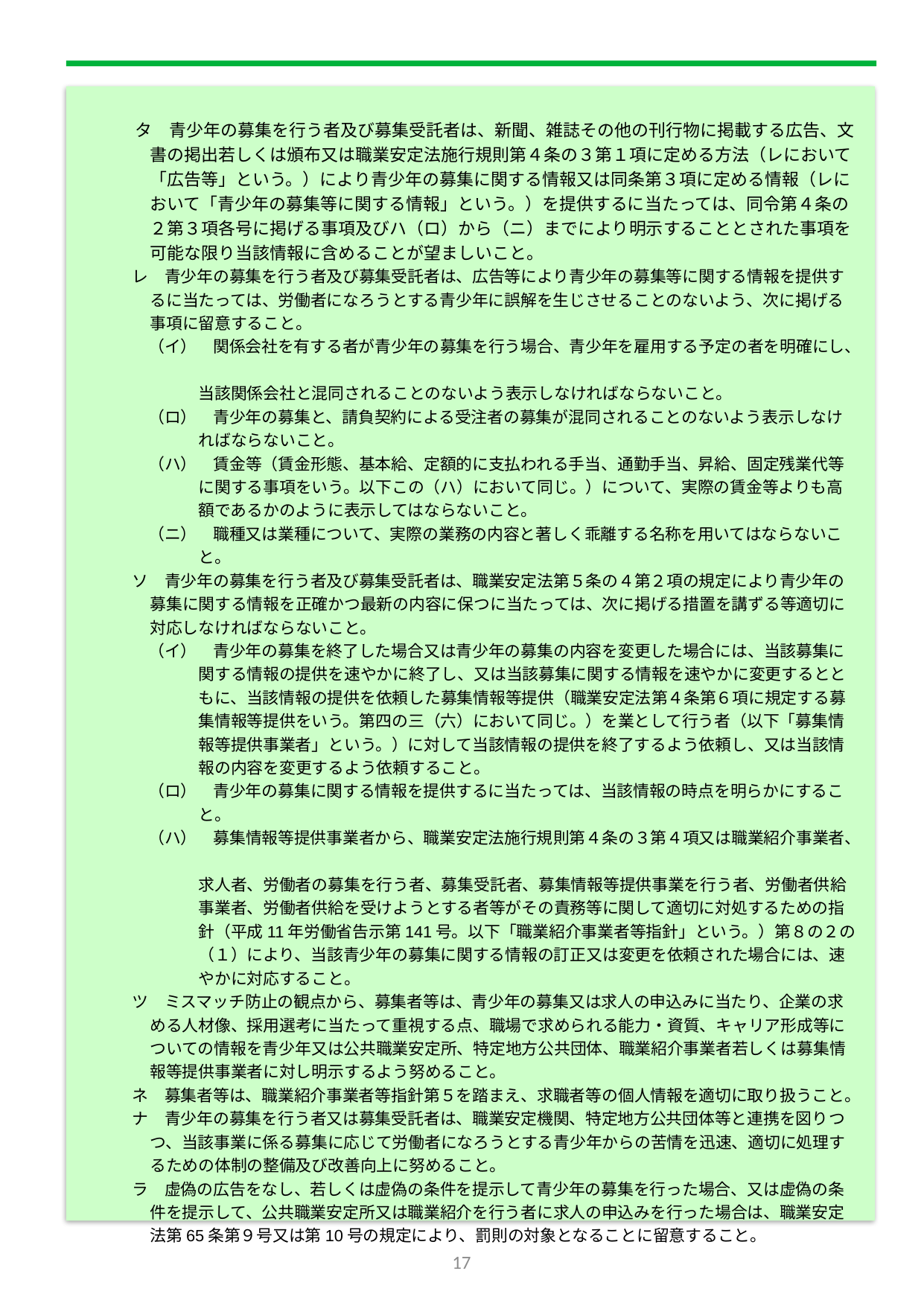

タ　青少年の募集を行う者及び募集受託者は、新聞、雑誌その他の刊行物に掲載する広告、文書の掲出若しくは頒布又は職業安定法施行規則第４条の３第１項に定める方法（レにおいて「広告等」という。）により青少年の募集に関する情報又は同条第３項に定める情報（レにおいて「青少年の募集等に関する情報」という。）を提供するに当たっては、同令第４条の２第３項各号に掲げる事項及びハ（ロ）から（ニ）までにより明示することとされた事項を可能な限り当該情報に含めることが望ましいこと。
　　　レ　青少年の募集を行う者及び募集受託者は、広告等により青少年の募集等に関する情報を提供するに当たっては、労働者になろうとする青少年に誤解を生じさせることのないよう、次に掲げる事項に留意すること。
　　　　（イ）　関係会社を有する者が青少年の募集を行う場合、青少年を雇用する予定の者を明確にし、
　　　当該関係会社と混同されることのないよう表示しなければならないこと。
　　　　（ロ）　青少年の募集と、請負契約による受注者の募集が混同されることのないよう表示しなけ
　　　ればならないこと。
　　　　（ハ）　賃金等（賃金形態、基本給、定額的に支払われる手当、通勤手当、昇給、固定残業代等
　　　に関する事項をいう。以下この（ハ）において同じ。）について、実際の賃金等よりも高
　　　額であるかのように表示してはならないこと。
　　　　（ニ）　職種又は業種について、実際の業務の内容と著しく乖離する名称を用いてはならないこ
　　　と。
　　　ソ　青少年の募集を行う者及び募集受託者は、職業安定法第５条の４第２項の規定により青少年の募集に関する情報を正確かつ最新の内容に保つに当たっては、次に掲げる措置を講ずる等適切に対応しなければならないこと。
　　　　（イ）　青少年の募集を終了した場合又は青少年の募集の内容を変更した場合には、当該募集に
　　　関する情報の提供を速やかに終了し、又は当該募集に関する情報を速やかに変更するとと
　　　もに、当該情報の提供を依頼した募集情報等提供（職業安定法第４条第６項に規定する募
　　　集情報等提供をいう。第四の三（六）において同じ。）を業として行う者（以下「募集情
　　　報等提供事業者」という。）に対して当該情報の提供を終了するよう依頼し、又は当該情
　　　報の内容を変更するよう依頼すること。
　　　　（ロ）　青少年の募集に関する情報を提供するに当たっては、当該情報の時点を明らかにするこ
　　　と。
　　　　（ハ）　募集情報等提供事業者から、職業安定法施行規則第４条の３第４項又は職業紹介事業者、
　　　求人者、労働者の募集を行う者、募集受託者、募集情報等提供事業を行う者、労働者供給
　　　事業者、労働者供給を受けようとする者等がその責務等に関して適切に対処するための指
　　　針（平成11年労働省告示第141号。以下「職業紹介事業者等指針」という。）第８の２の
　　　（１）により、当該青少年の募集に関する情報の訂正又は変更を依頼された場合には、速
　　　やかに対応すること。
　　　ツ　ミスマッチ防止の観点から、募集者等は、青少年の募集又は求人の申込みに当たり、企業の求める人材像、採用選考に当たって重視する点、職場で求められる能力・資質、キャリア形成等についての情報を青少年又は公共職業安定所、特定地方公共団体、職業紹介事業者若しくは募集情報等提供事業者に対し明示するよう努めること。
　　　ネ　募集者等は、職業紹介事業者等指針第５を踏まえ、求職者等の個人情報を適切に取り扱うこと。
　　　ナ　青少年の募集を行う者又は募集受託者は、職業安定機関、特定地方公共団体等と連携を図りつつ、当該事業に係る募集に応じて労働者になろうとする青少年からの苦情を迅速、適切に処理するための体制の整備及び改善向上に努めること。
　　　ラ　虚偽の広告をなし、若しくは虚偽の条件を提示して青少年の募集を行った場合、又は虚偽の条件を提示して、公共職業安定所又は職業紹介を行う者に求人の申込みを行った場合は、職業安定法第65条第９号又は第10号の規定により、罰則の対象となることに留意すること。

17